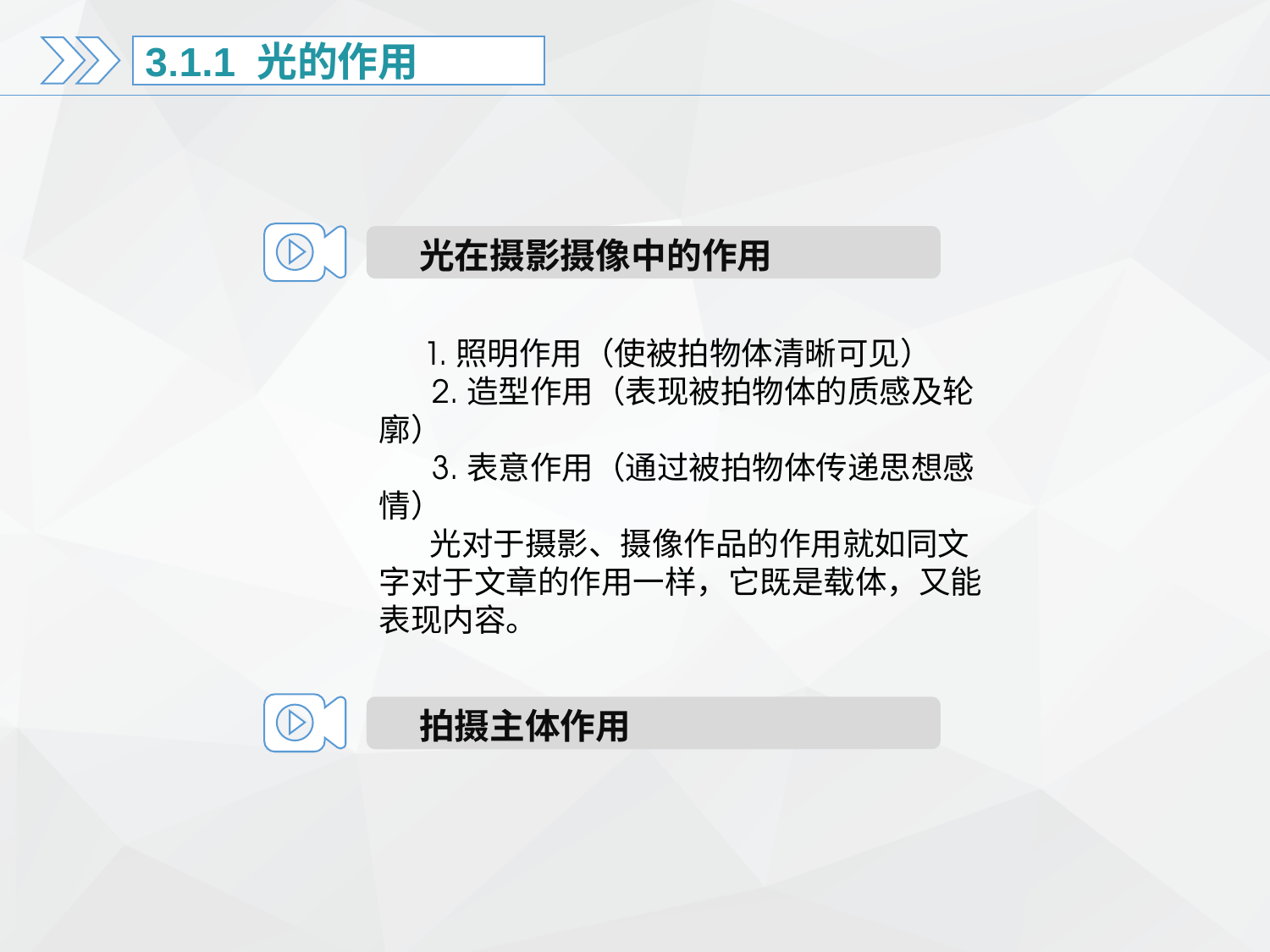

3.1.1 光的作用

光在摄影摄像中的作用
     1.照明作用（使被拍物体清晰可见）
      2.造型作用（表现被拍物体的质感及轮廓）
      3.表意作用（通过被拍物体传递思想感情）
      光对于摄影、摄像作品的作用就如同文字对于文章的作用一样，它既是载体，又能表现内容。

拍摄主体作用